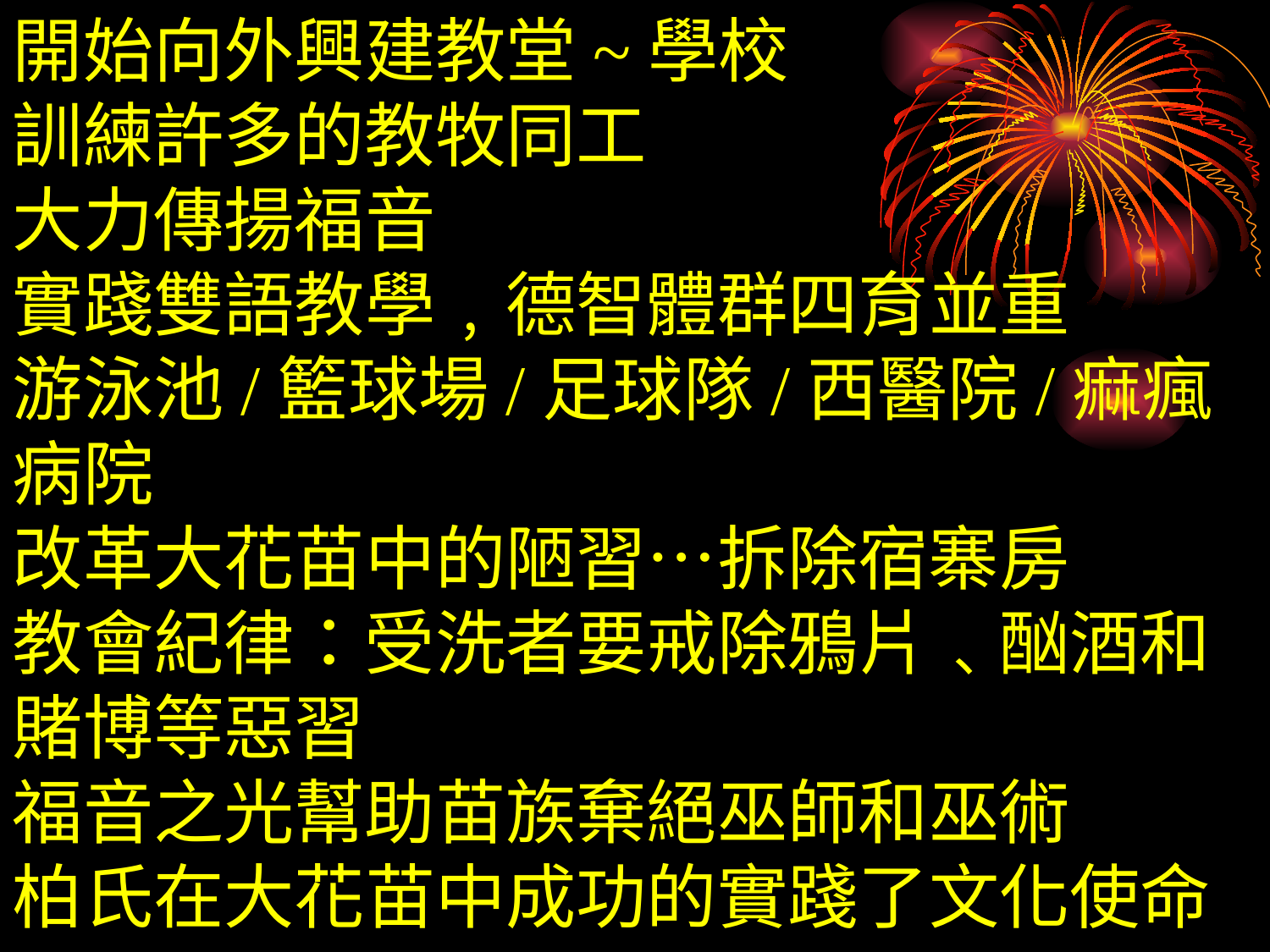

開始向外興建教堂~學校
訓練許多的教牧同工
大力傳揚福音
實踐雙語教學﹐德智體群四育並重
游泳池/籃球場/足球隊/西醫院/痲瘋病院
改革大花苗中的陋習…拆除宿寨房
教會紀律：受洗者要戒除鴉片﹑酗酒和賭博等惡習
福音之光幫助苗族棄絕巫師和巫術
柏氏在大花苗中成功的實踐了文化使命